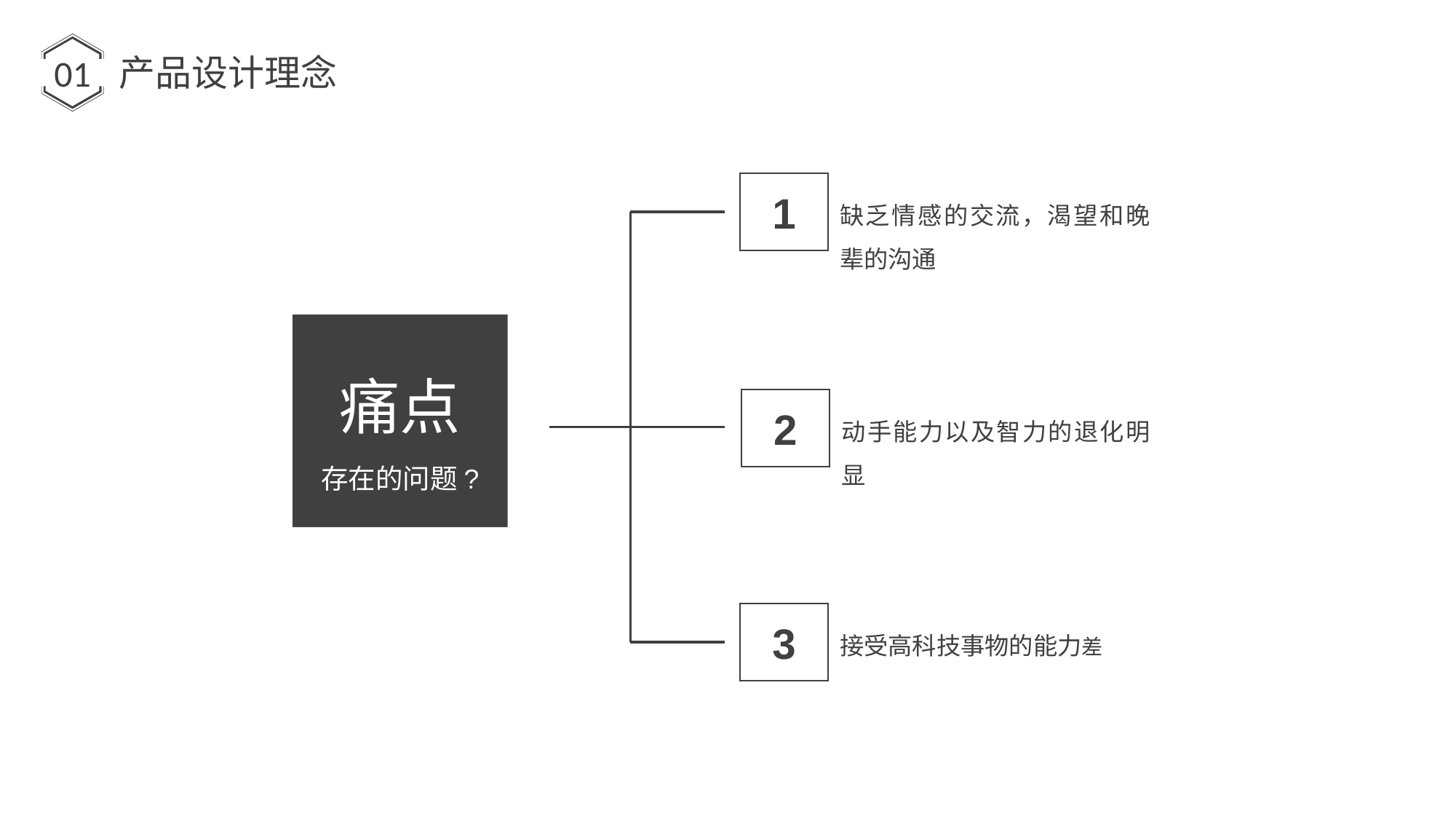

01
产品设计理念
1
缺乏情感的交流，渴望和晚辈的沟通

痛点
存在的问题?
2
动手能力以及智力的退化明显
3
接受高科技事物的能力差